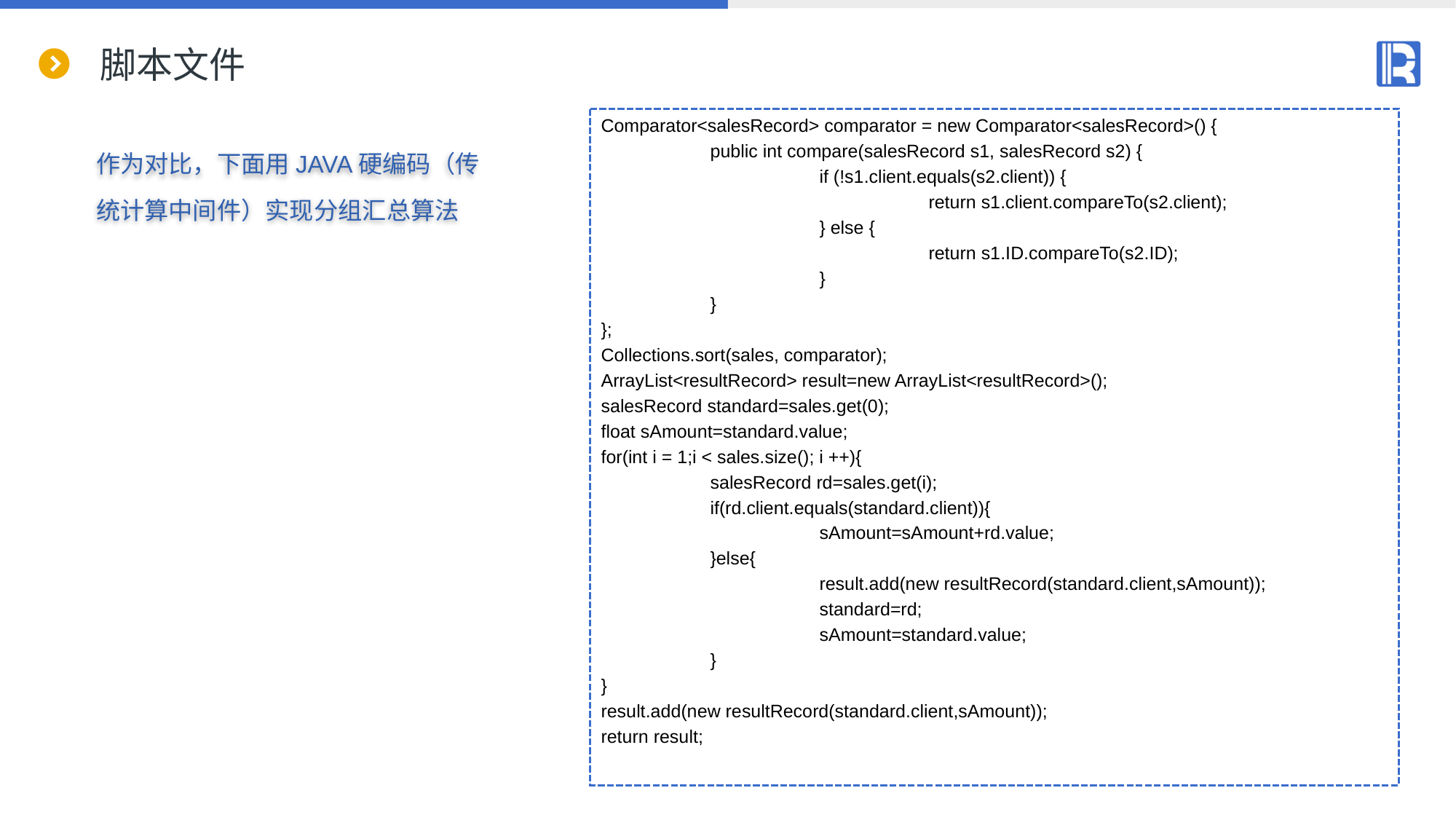

# 脚本文件
Comparator<salesRecord> comparator = new Comparator<salesRecord>() {
	public int compare(salesRecord s1, salesRecord s2) {
		if (!s1.client.equals(s2.client)) {
			return s1.client.compareTo(s2.client);
		} else {
			return s1.ID.compareTo(s2.ID);
		}
	}
};
Collections.sort(sales, comparator);
ArrayList<resultRecord> result=new ArrayList<resultRecord>();
salesRecord standard=sales.get(0);
float sAmount=standard.value;
for(int i = 1;i < sales.size(); i ++){
	salesRecord rd=sales.get(i);
	if(rd.client.equals(standard.client)){
		sAmount=sAmount+rd.value;
	}else{
		result.add(new resultRecord(standard.client,sAmount));
		standard=rd;
		sAmount=standard.value;
	}
}
result.add(new resultRecord(standard.client,sAmount));
return result;
作为对比，下面用JAVA硬编码（传统计算中间件）实现分组汇总算法